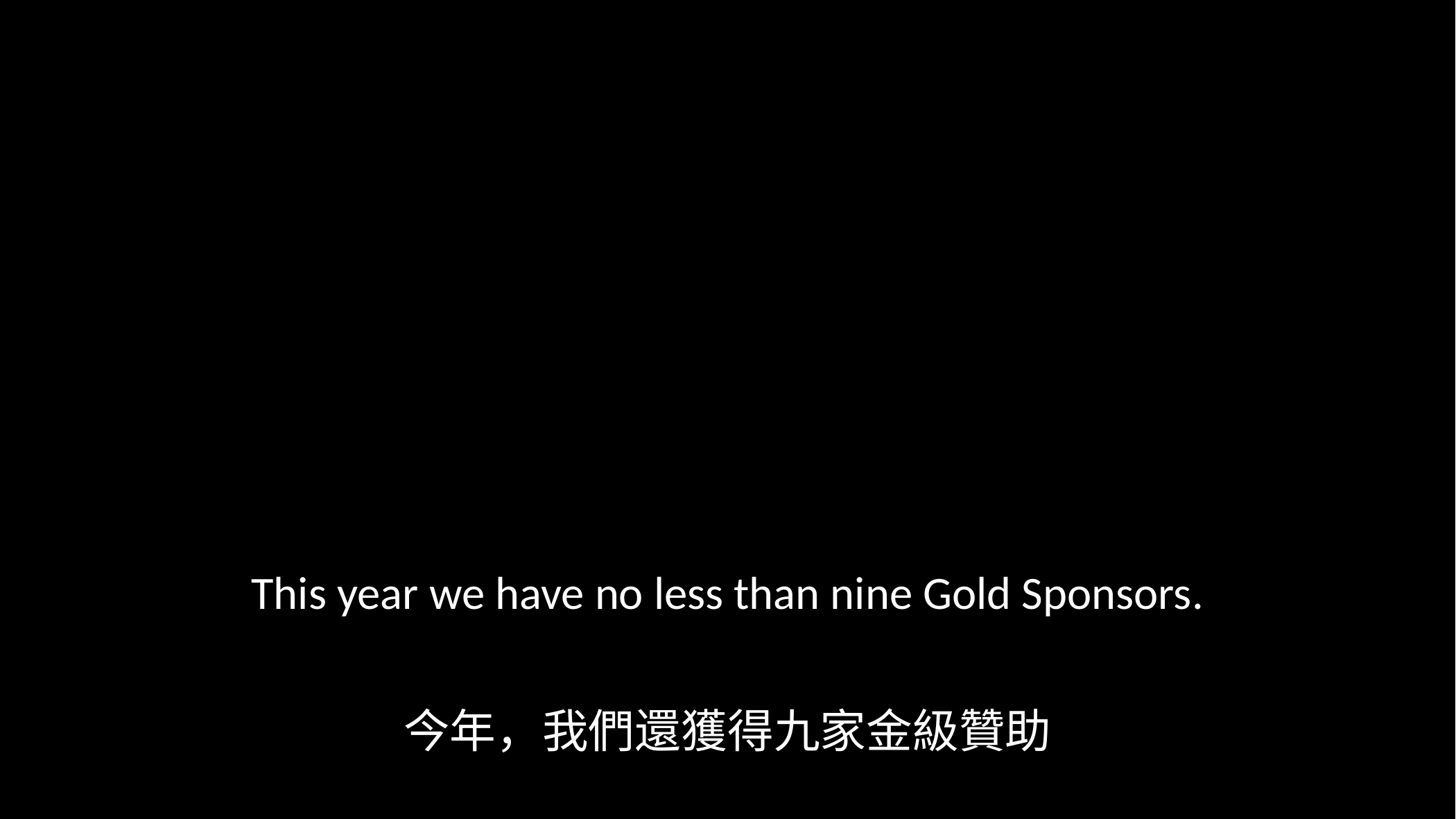

This year we have no less than nine Gold Sponsors.

今年，我們還獲得九家金級贊助